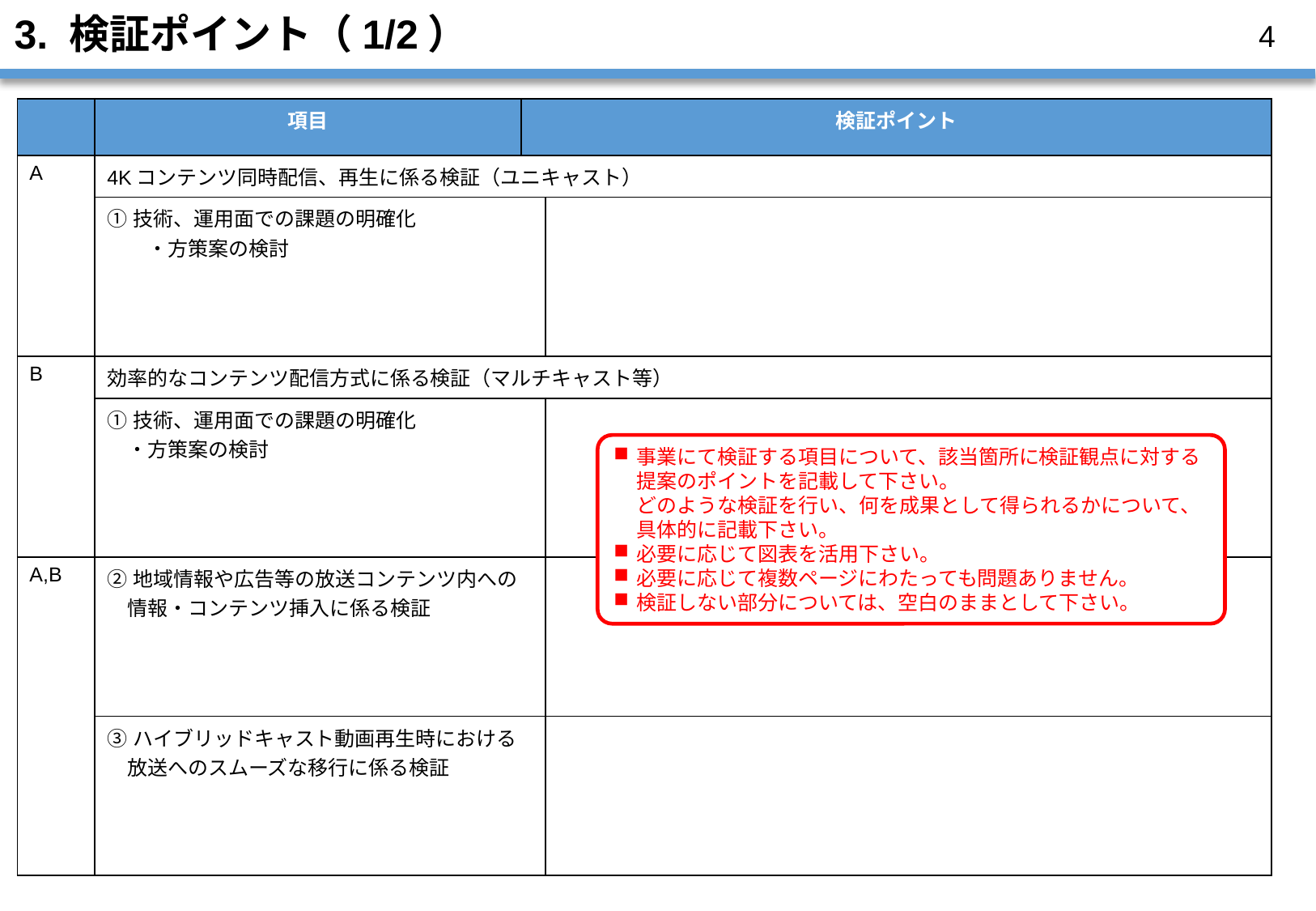

# 3. 検証ポイント（1/2）
4
|  | 項目 | 検証ポイント |  |
| --- | --- | --- | --- |
| A | 4Kコンテンツ同時配信、再生に係る検証（ユニキャスト） |  |  |
|  | ①技術、運用面での課題の明確化 　　・方策案の検討 |  |  |
| B | 効率的なコンテンツ配信方式に係る検証（マルチキャスト等） |  |  |
|  | ①技術、運用面での課題の明確化 　・方策案の検討 |  |  |
| A,B | ②地域情報や広告等の放送コンテンツ内への 　情報・コンテンツ挿入に係る検証 |  |  |
|  | ③ハイブリッドキャスト動画再生時における 　放送へのスムーズな移行に係る検証 |  |  |
事業にて検証する項目について、該当箇所に検証観点に対する提案のポイントを記載して下さい。
どのような検証を行い、何を成果として得られるかについて、
具体的に記載下さい。
必要に応じて図表を活用下さい。
必要に応じて複数ページにわたっても問題ありません。
検証しない部分については、空白のままとして下さい。